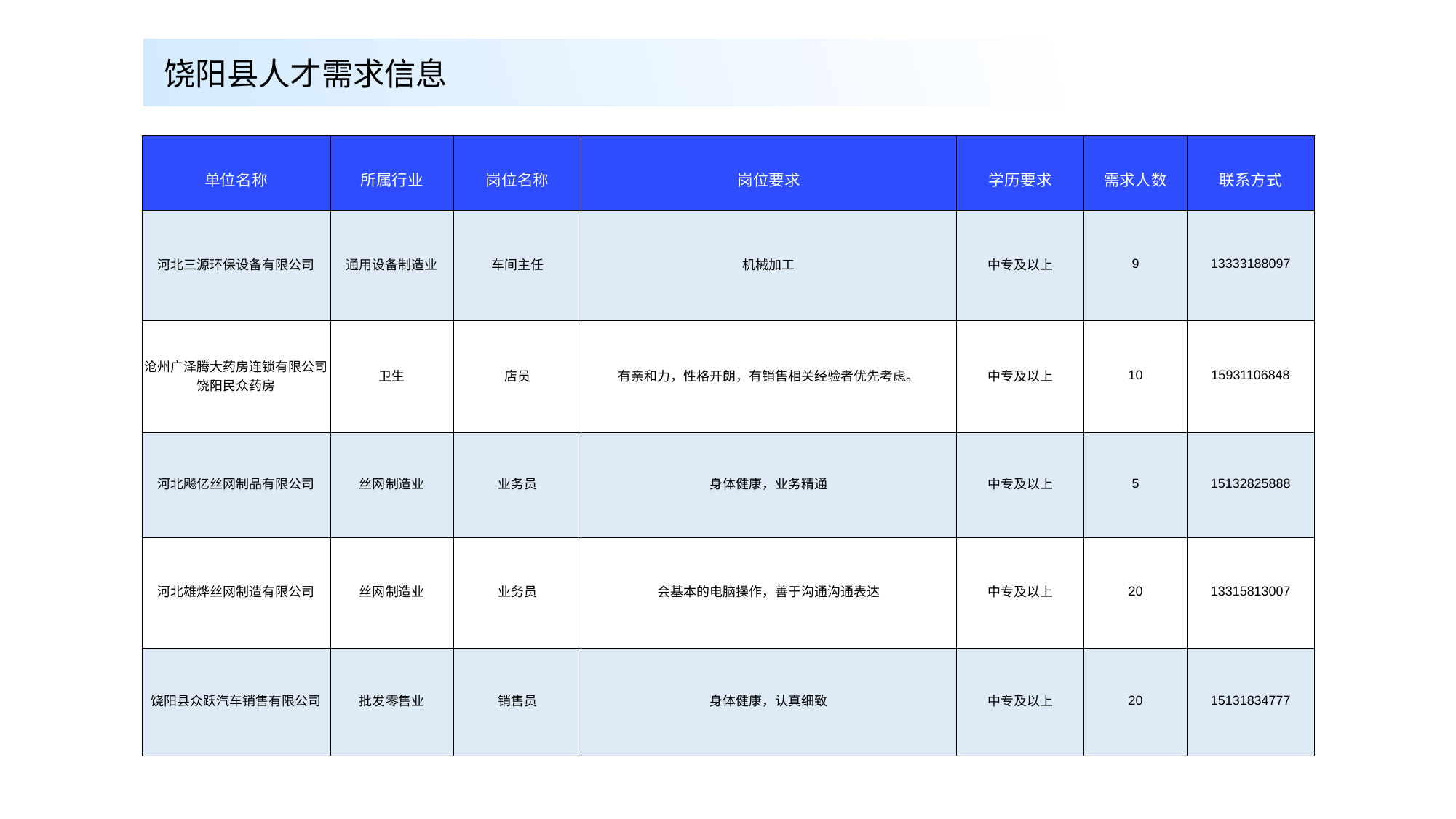

饶阳县人才需求信息
| 单位名称 | 所属行业 | 岗位名称 | 岗位要求 | 学历要求 | 需求人数 | 联系方式 |
| --- | --- | --- | --- | --- | --- | --- |
| 河北三源环保设备有限公司 | 通用设备制造业 | 车间主任 | 机械加工 | 中专及以上 | 9 | 13333188097 |
| 沧州广泽腾大药房连锁有限公司饶阳民众药房 | 卫生 | 店员 | 有亲和力，性格开朗，有销售相关经验者优先考虑。 | 中专及以上 | 10 | 15931106848 |
| 河北飚亿丝网制品有限公司 | 丝网制造业 | 业务员 | 身体健康，业务精通 | 中专及以上 | 5 | 15132825888 |
| 河北雄烨丝网制造有限公司 | 丝网制造业 | 业务员 | 会基本的电脑操作，善于沟通沟通表达 | 中专及以上 | 20 | 13315813007 |
| 饶阳县众跃汽车销售有限公司 | 批发零售业 | 销售员 | 身体健康，认真细致 | 中专及以上 | 20 | 15131834777 |
35